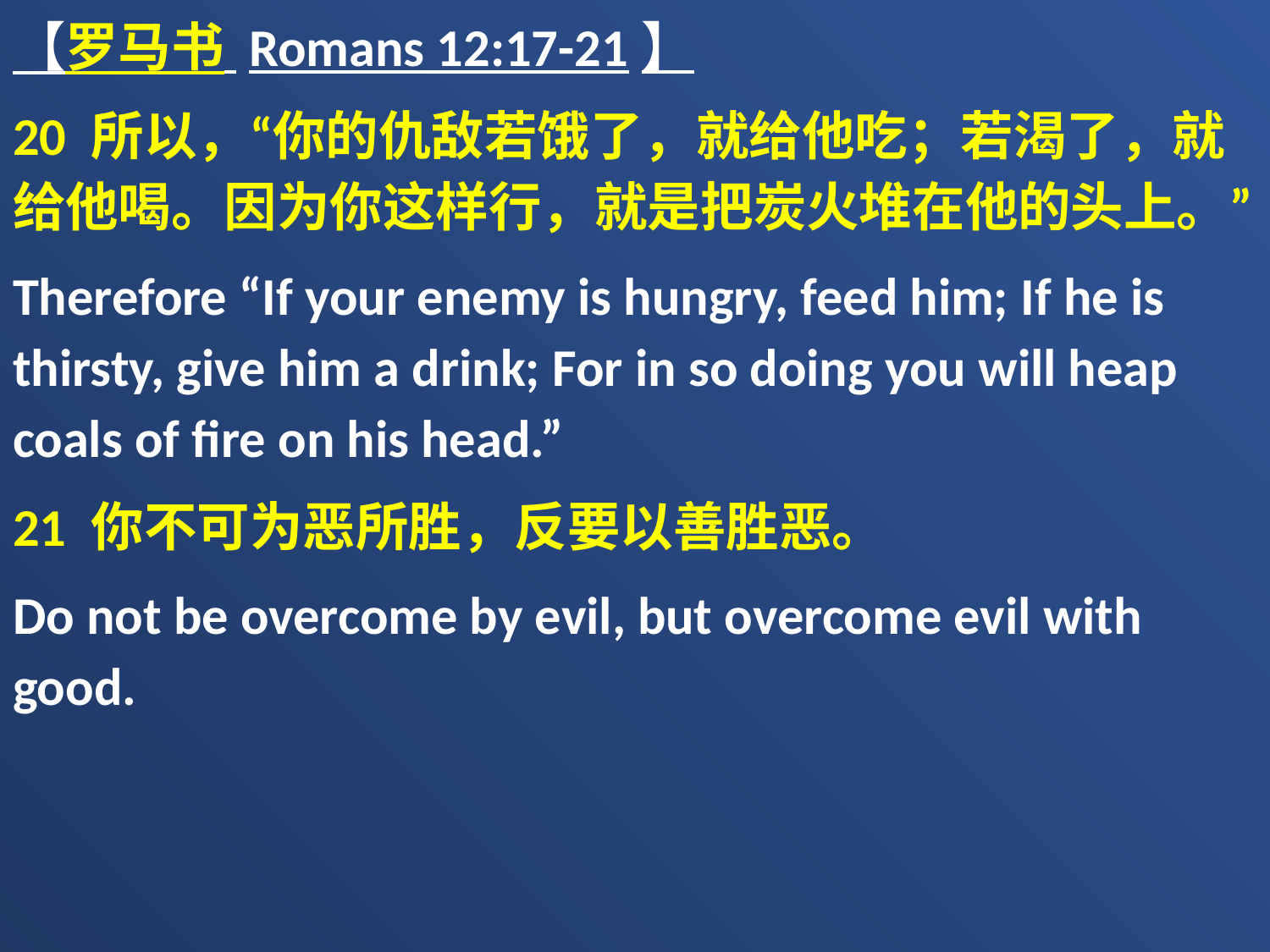

【罗马书 Romans 12:17-21】
20 所以，“你的仇敌若饿了，就给他吃；若渴了，就给他喝。因为你这样行，就是把炭火堆在他的头上。”
Therefore “If your enemy is hungry, feed him; If he is thirsty, give him a drink; For in so doing you will heap coals of fire on his head.”
21 你不可为恶所胜，反要以善胜恶。
Do not be overcome by evil, but overcome evil with good.